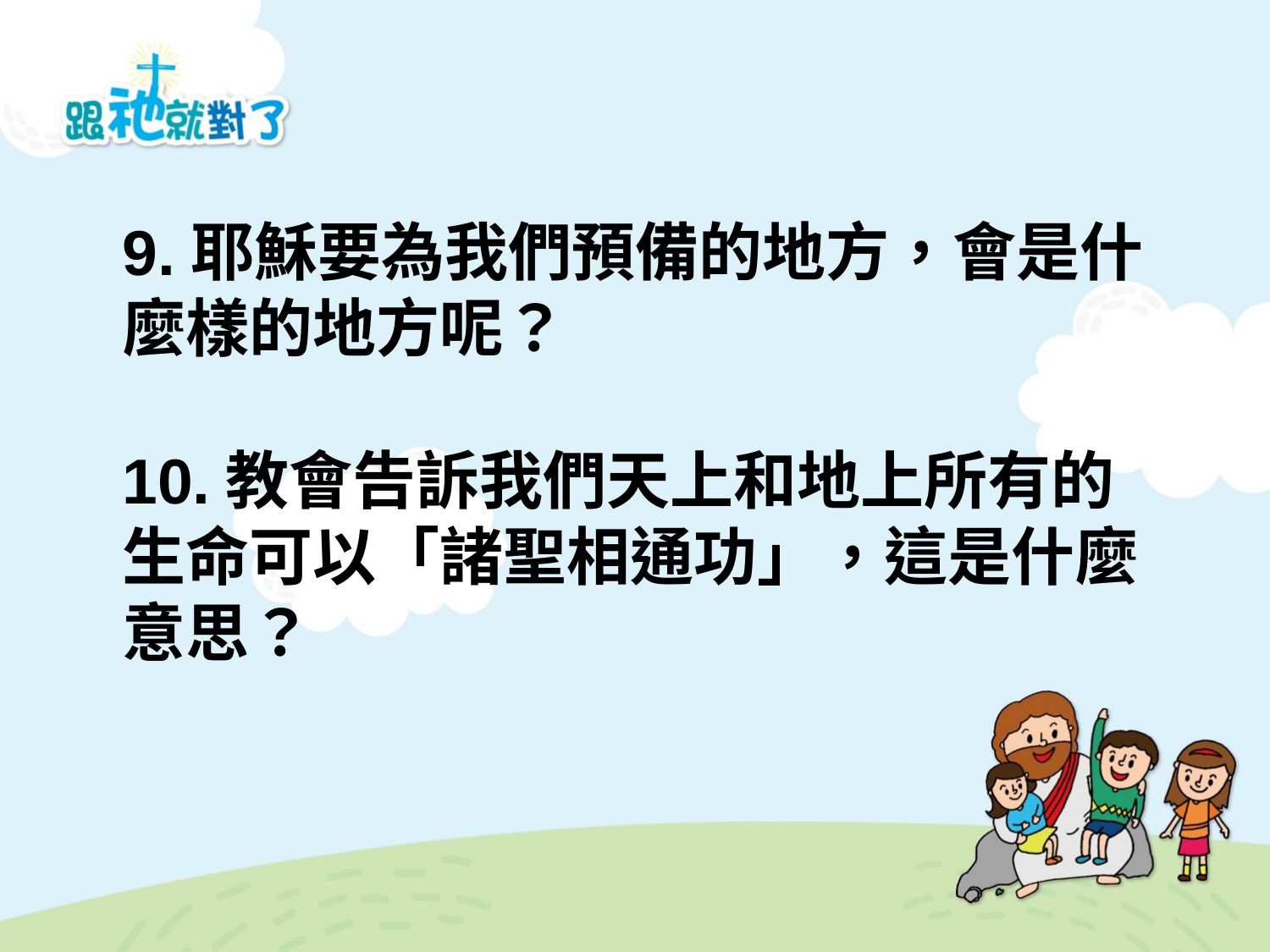

9.耶穌要為我們預備的地方，會是什麼樣的地方呢？

10.教會告訴我們天上和地上所有的生命可以「諸聖相通功」，這是什麼意思？